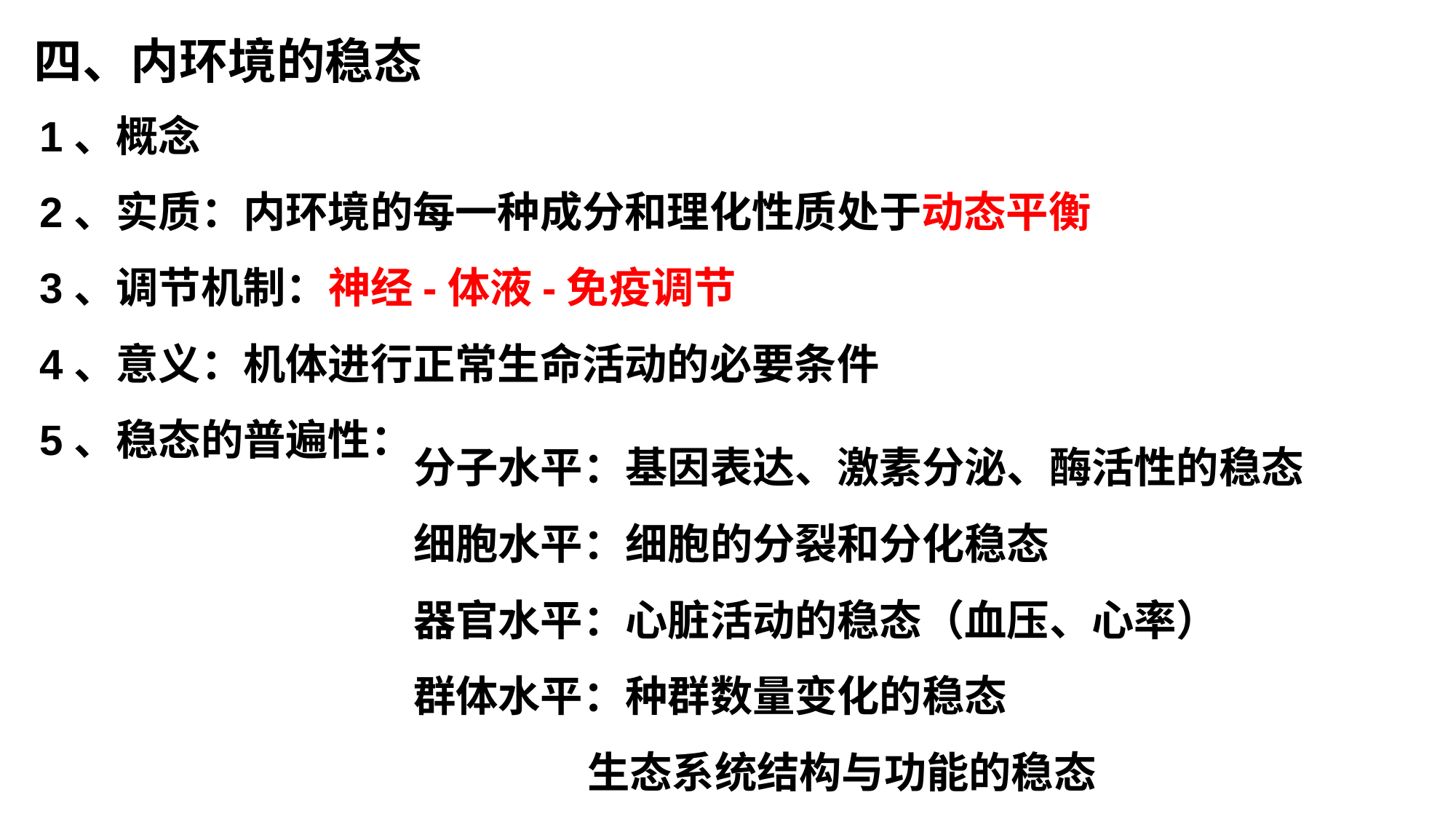

四、内环境的稳态
1、概念
2、实质：内环境的每一种成分和理化性质处于动态平衡
3、调节机制：神经-体液-免疫调节
4、意义：机体进行正常生命活动的必要条件
5、稳态的普遍性：
分子水平：基因表达、激素分泌、酶活性的稳态
细胞水平：细胞的分裂和分化稳态
器官水平：心脏活动的稳态（血压、心率）
群体水平：种群数量变化的稳态
                 生态系统结构与功能的稳态